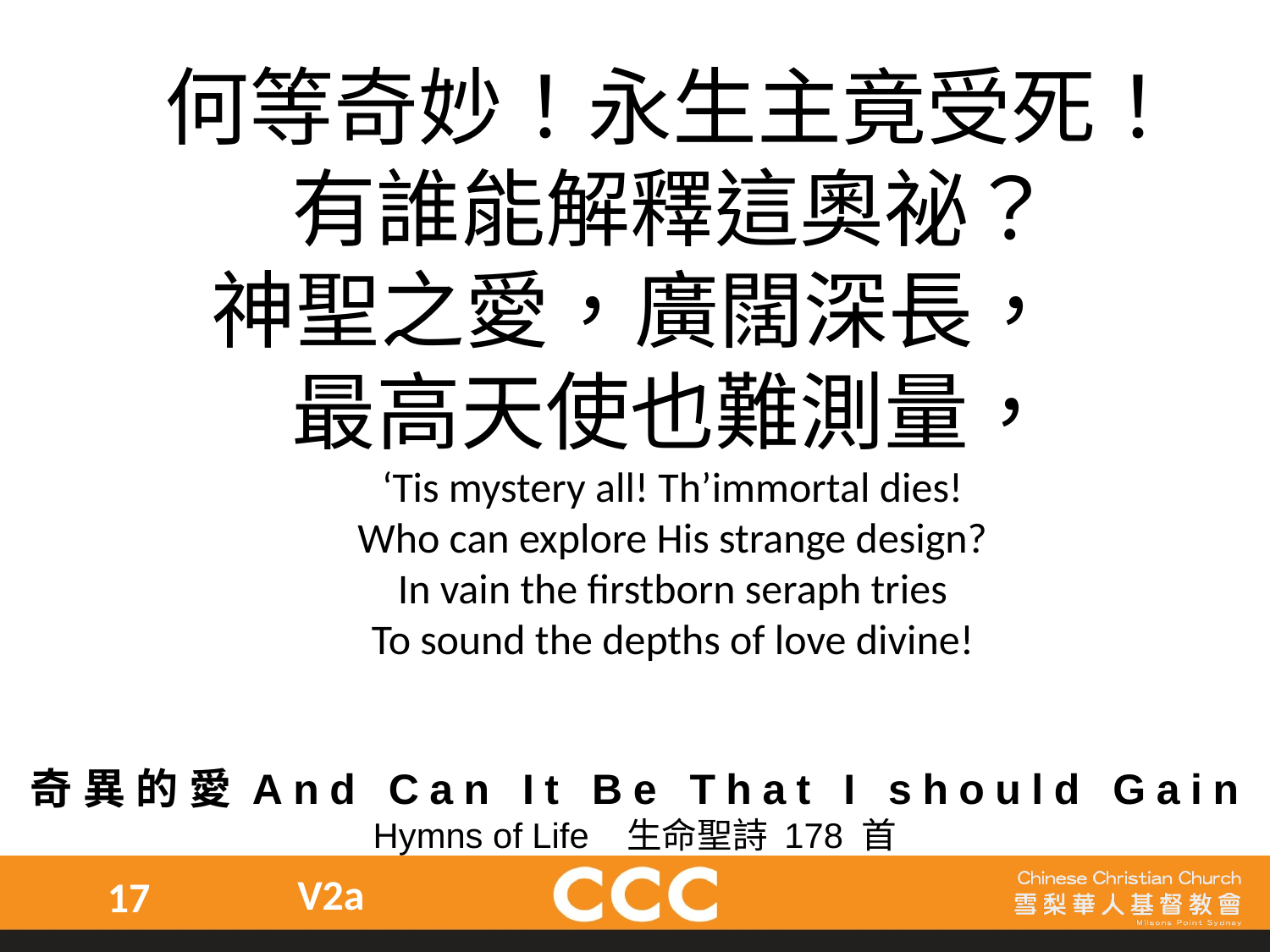

何等奇妙！永生主竟受死！
有誰能解釋這奧祕？
神聖之愛，廣闊深長，
最高天使也難測量，
‘Tis mystery all! Th’immortal dies!
Who can explore His strange design?
In vain the firstborn seraph tries
To sound the depths of love divine!
奇異的愛And Can It Be That I should Gain
Hymns of Life   生命聖詩 178 首
V2a
17